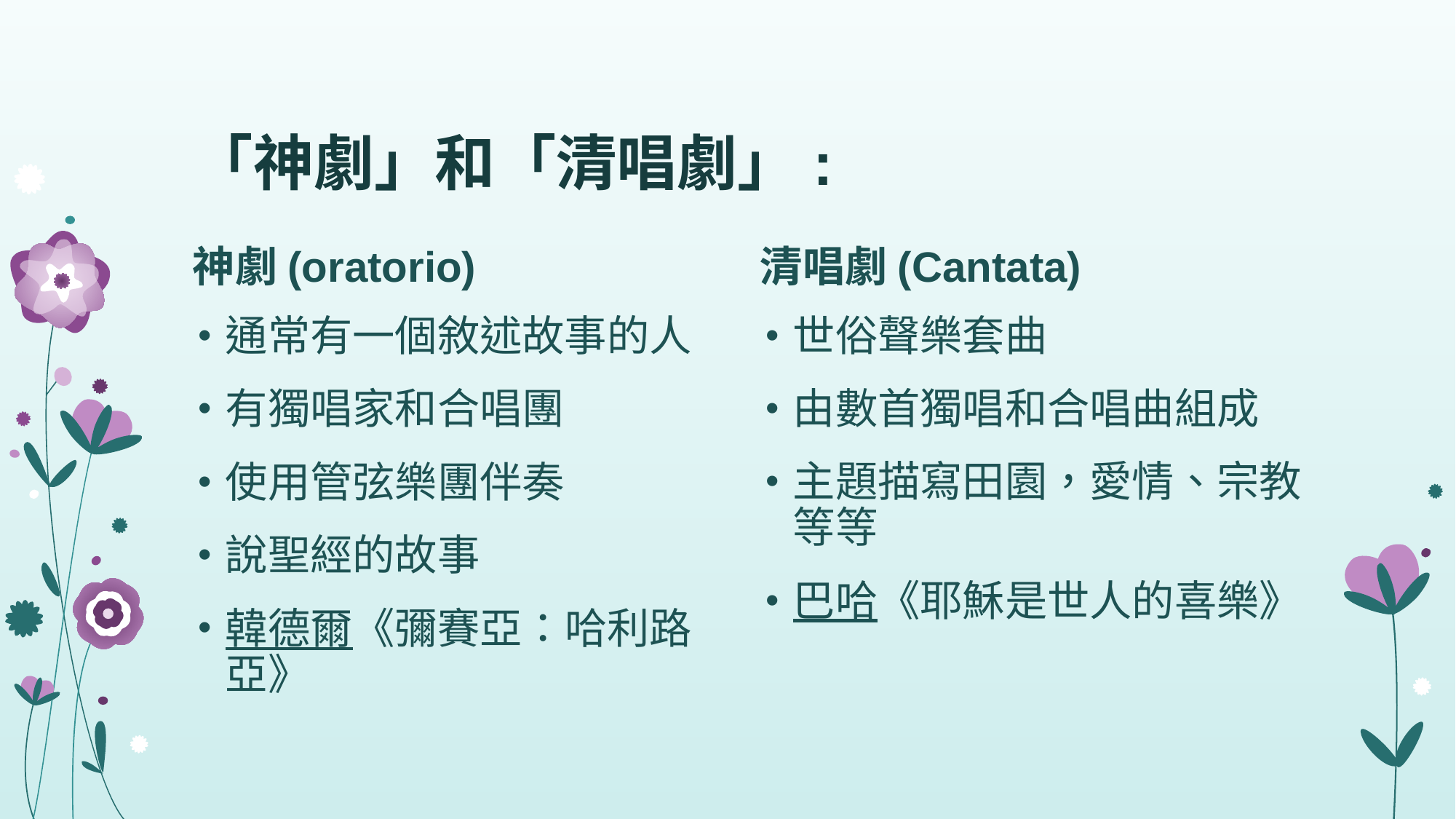

# 「神劇」和「清唱劇」:
神劇(oratorio)
清唱劇(Cantata)
通常有一個敘述故事的人
有獨唱家和合唱團
使用管弦樂團伴奏
說聖經的故事
韓德爾《彌賽亞：哈利路亞》
世俗聲樂套曲
由數首獨唱和合唱曲組成
主題描寫田園，愛情、宗教等等
巴哈《耶穌是世人的喜樂》